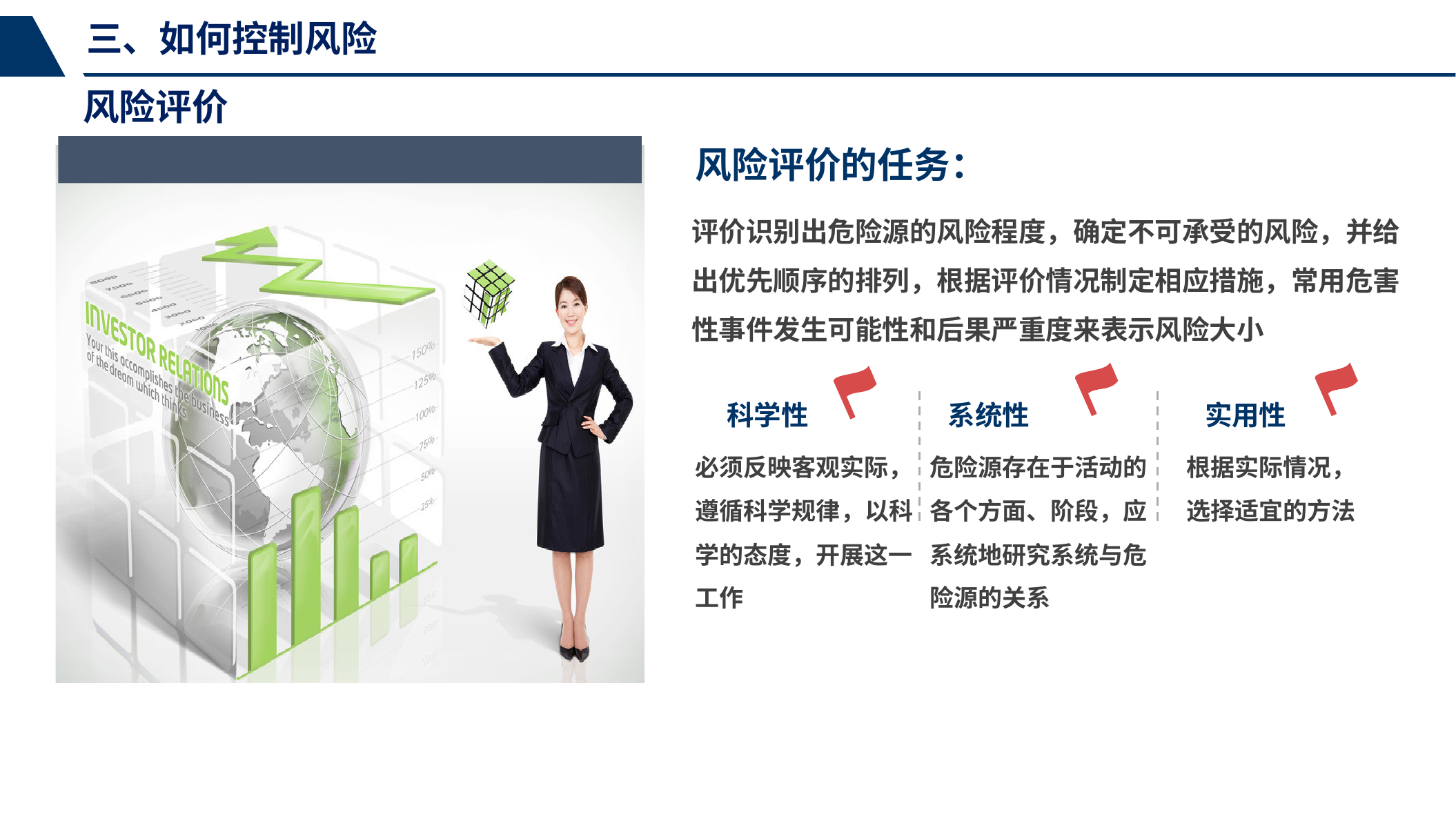

三、如何控制风险

风险评价
风险评价的任务：

评价识别出危险源的风险程度，确定不可承受的风险，并给出优先顺序的排列，根据评价情况制定相应措施，常用危害性事件发生可能性和后果严重度来表示风险大小

科学性
必须反映客观实际，
遵循科学规律，以科
学的态度，开展这一
工作
系统性
危险源存在于活动的
各个方面、阶段，应
系统地研究系统与危
险源的关系
实用性
根据实际情况，
选择适宜的方法